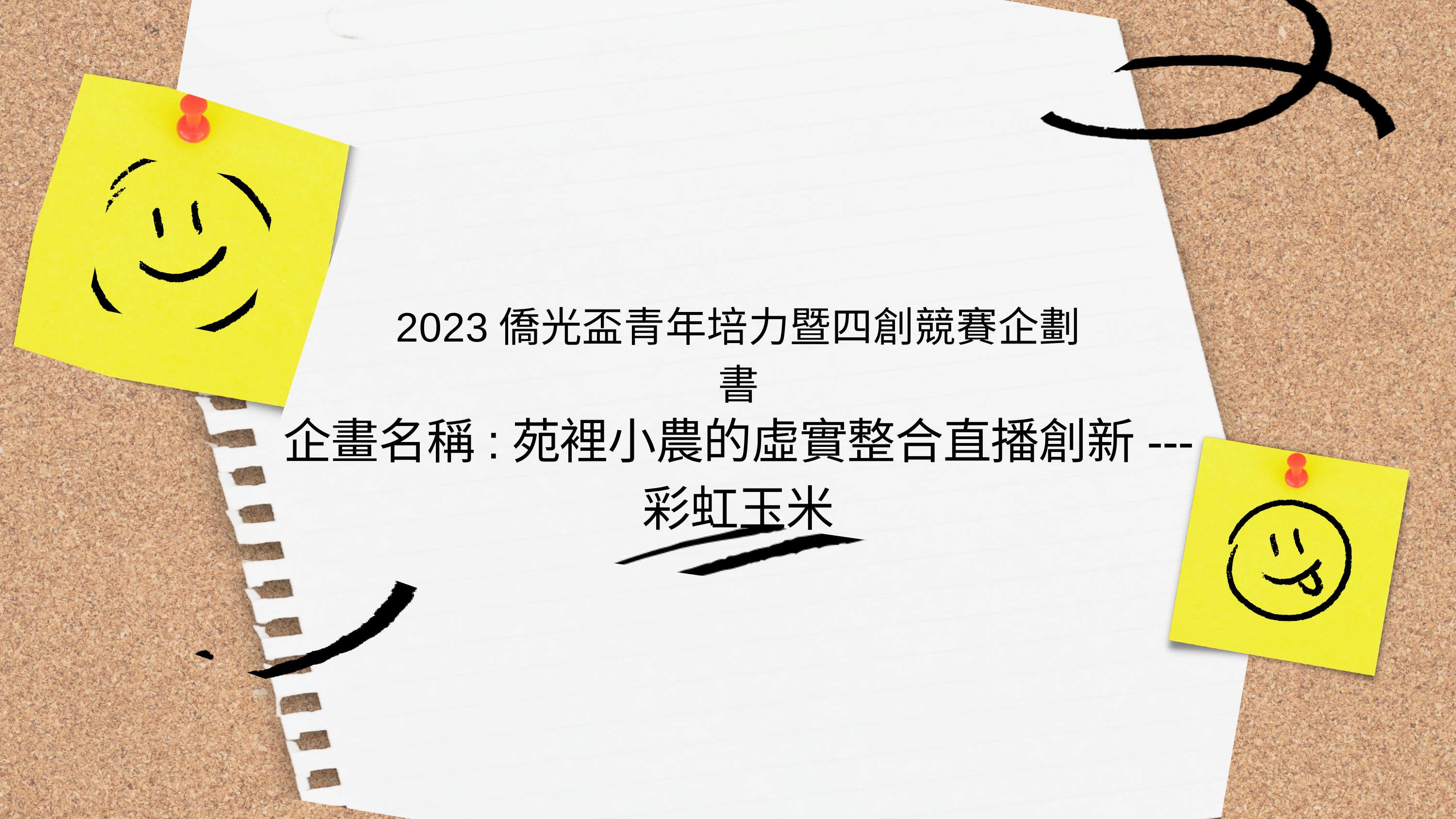

2023僑光盃青年培力暨四創競賽企劃書
企畫名稱:苑裡小農的虛實整合直播創新---
彩虹玉米